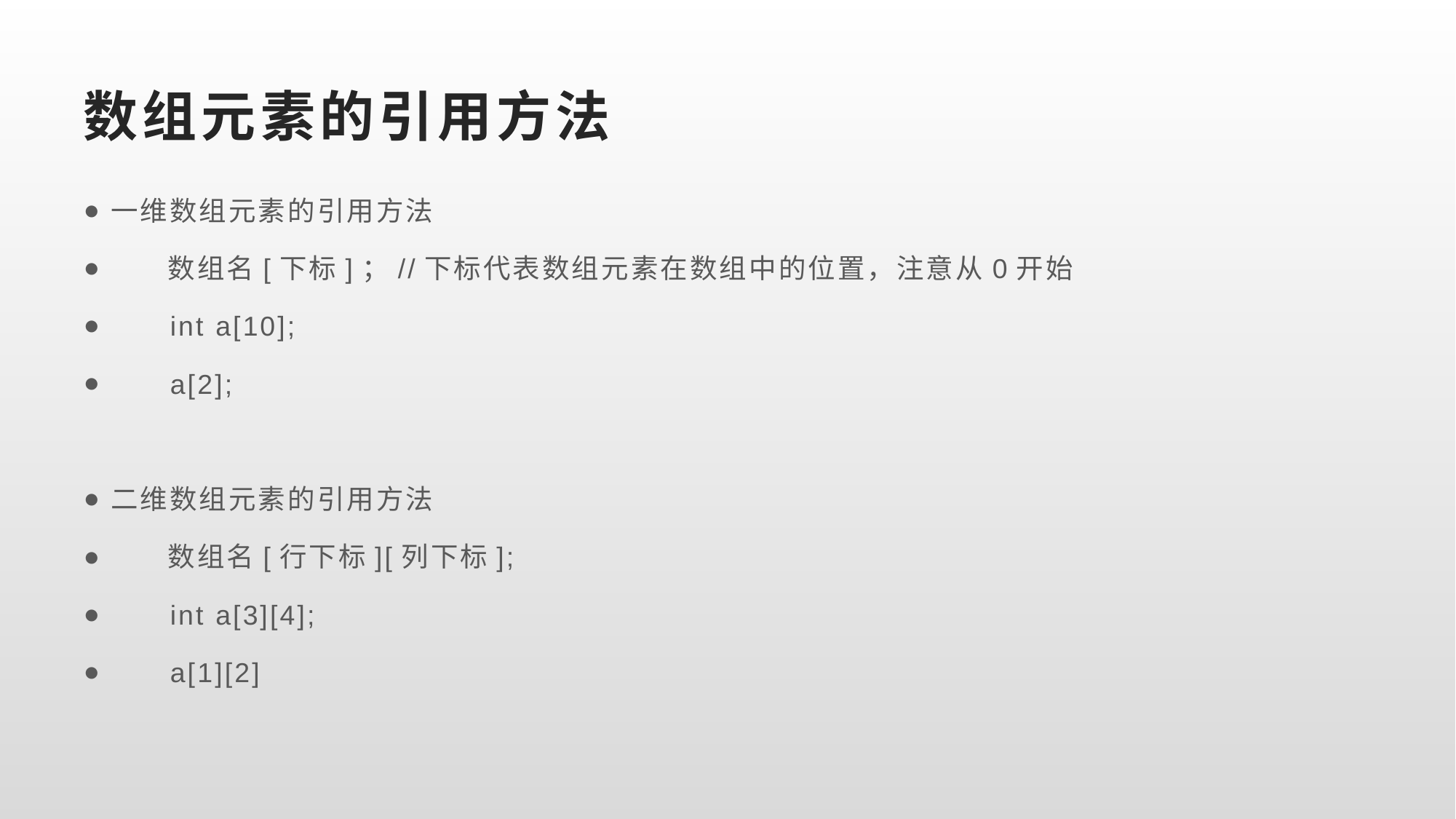

# 数组元素的引用方法
一维数组元素的引用方法
      数组名[下标]；//下标代表数组元素在数组中的位置，注意从0开始
      int a[10];
      a[2];

二维数组元素的引用方法
      数组名[行下标][列下标];
      int a[3][4];
      a[1][2]